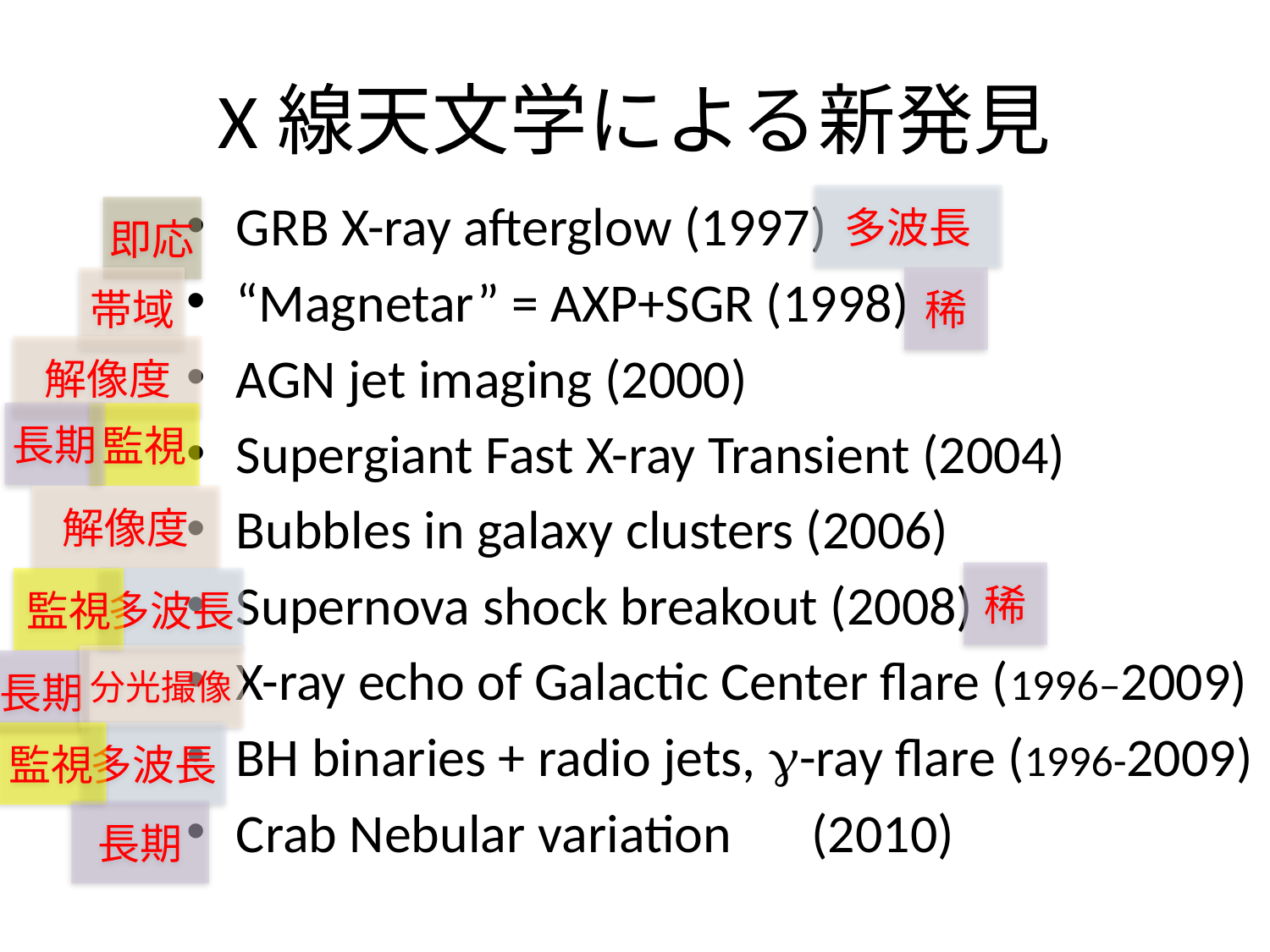

# X線天文学による新発見
多波長
GRB X-ray afterglow (1997)
“Magnetar” = AXP+SGR (1998)
AGN jet imaging (2000)
Supergiant Fast X-ray Transient (2004)
Bubbles in galaxy clusters (2006)
Supernova shock breakout (2008)
X-ray echo of Galactic Center flare (1996–2009)
BH binaries + radio jets, γ-ray flare (1996-2009)
Crab Nebular variation　(2010)

即応
帯域
稀
解像度
長期
監視
解像度
稀
監視
多波長
分光撮像
長期
監視
多波長
長期